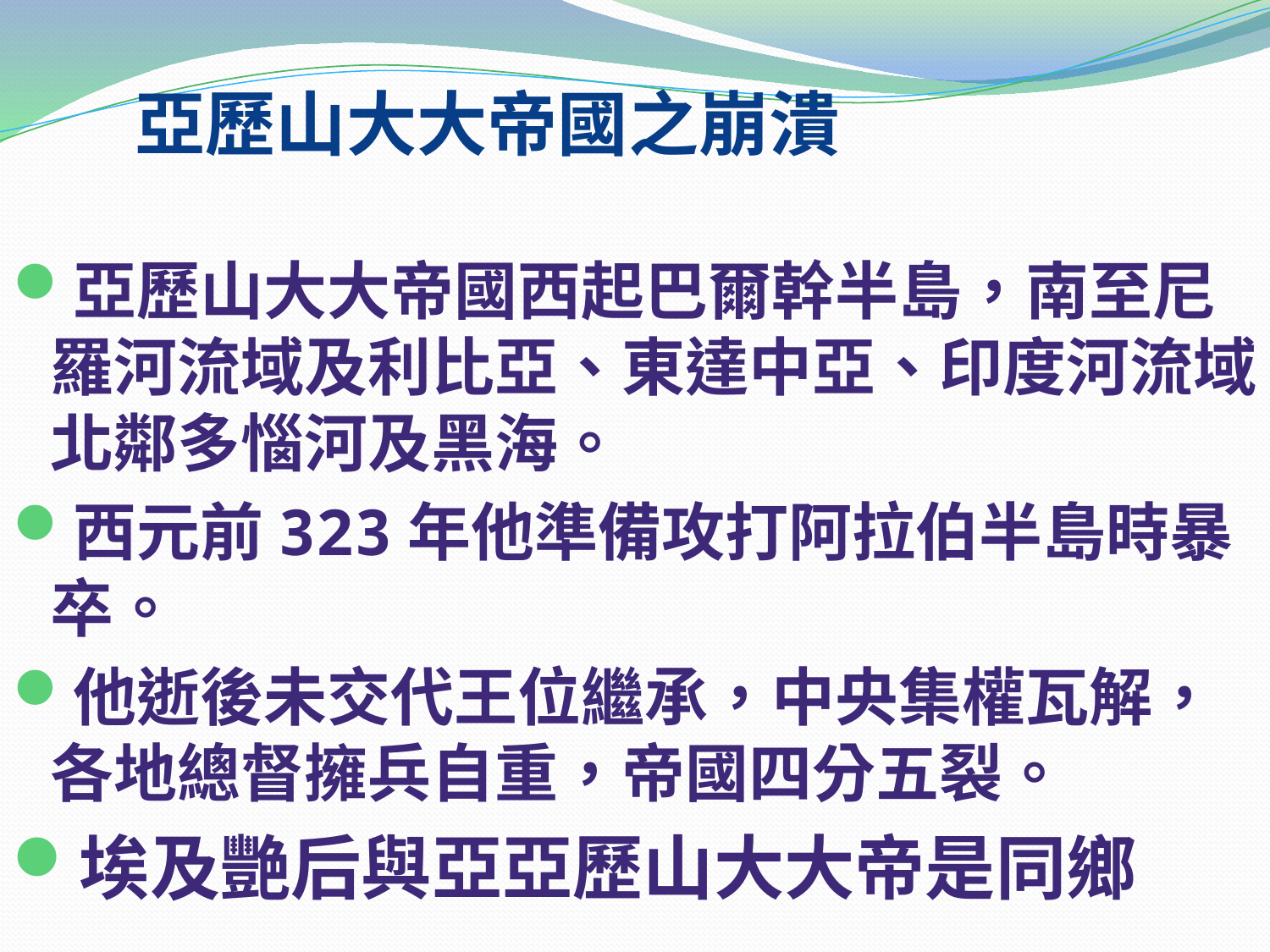

# 亞歷山大大帝國之崩潰
亞歷山大大帝國西起巴爾幹半島，南至尼羅河流域及利比亞、東達中亞、印度河流域，北鄰多惱河及黑海。
西元前323年他準備攻打阿拉伯半島時暴卒。
他逝後未交代王位繼承，中央集權瓦解，各地總督擁兵自重，帝國四分五裂。
埃及艷后與亞亞歷山大大帝是同鄉